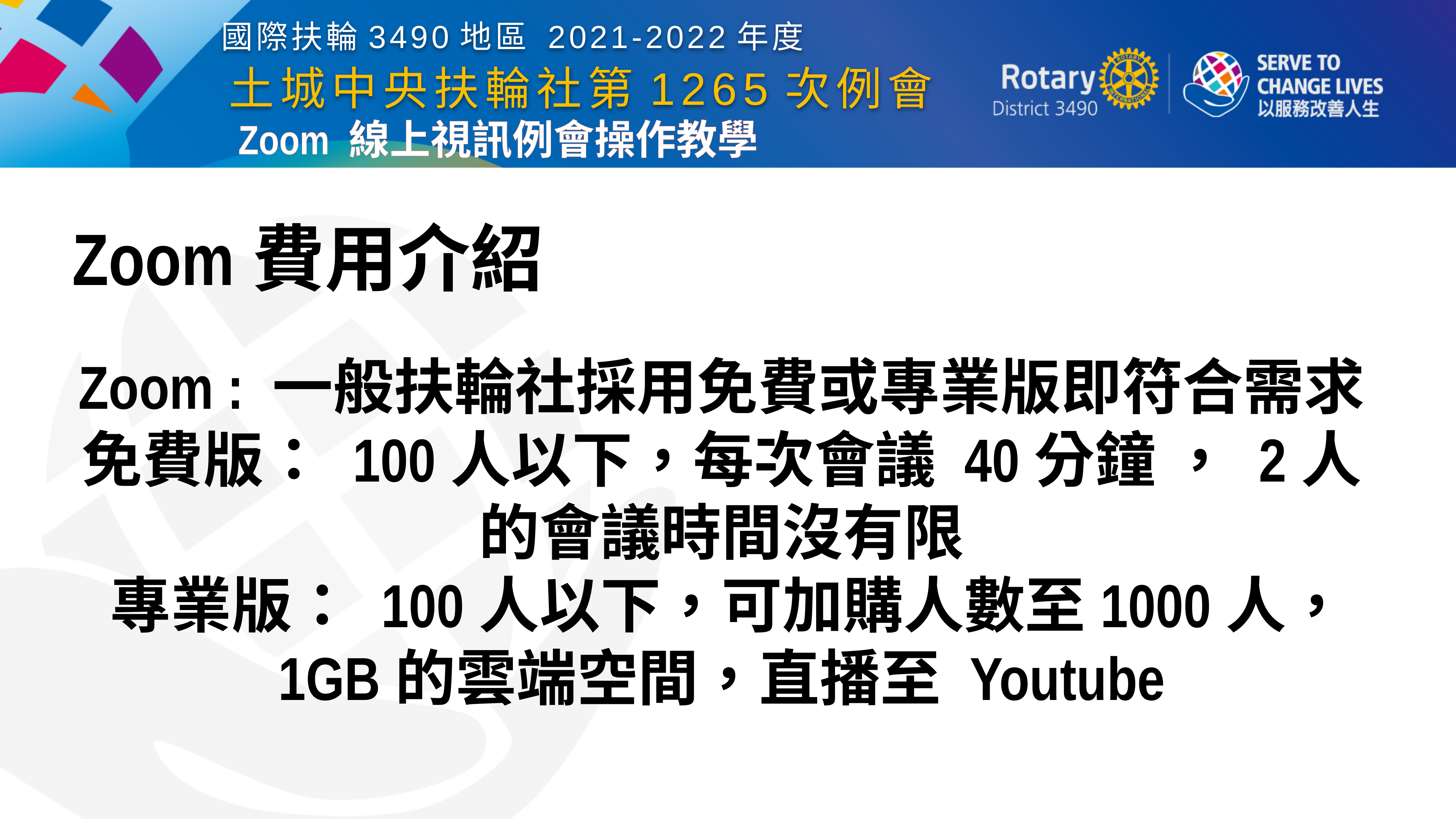

國際扶輪3490地區 2021-2022年度
土城中央扶輪社第1265次例會
Zoom 線上視訊例會操作教學
Zoom費用介紹
Zoom : 一般扶輪社採用免費或專業版即符合需求
免費版： 100人以下，每次會議 40分鐘 ， 2人的會議時間沒有限
 專業版： 100人以下，可加購人數至1000人，1GB的雲端空間，直播至 Youtube